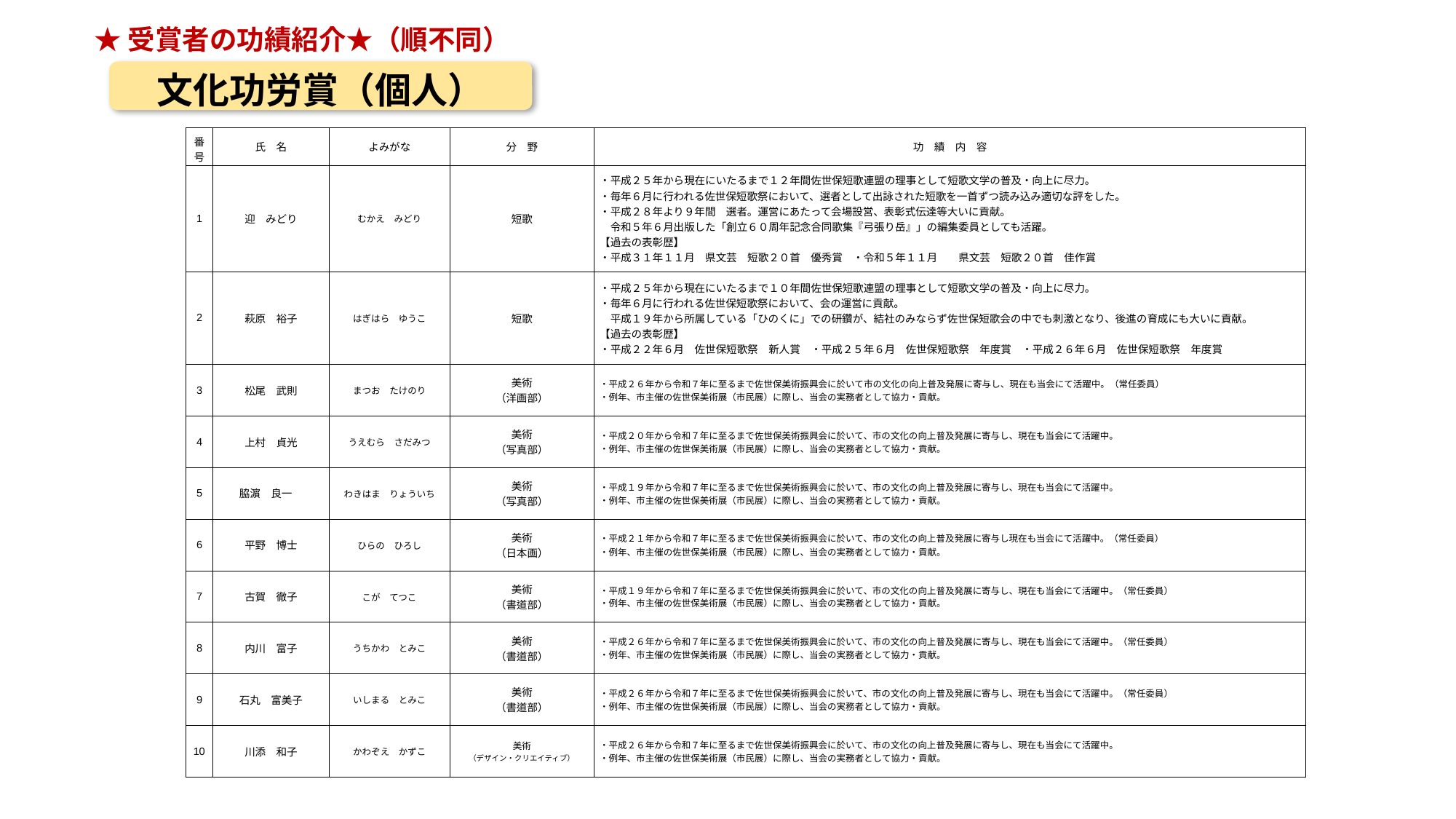

★受賞者の功績紹介★（順不同）

文化功労賞（個人）
| 番号 | 氏　名 | よみがな | 分　野 | 功　績　内　容 |
| --- | --- | --- | --- | --- |
| 1 | 迎　みどり | むかえ　みどり | 短歌 | ・平成２５年から現在にいたるまで１２年間佐世保短歌連盟の理事として短歌文学の普及・向上に尽力。 ・毎年６月に行われる佐世保短歌祭において、選者として出詠された短歌を一首ずつ読み込み適切な評をした。 ・平成２８年より９年間　選者。運営にあたって会場設営、表彰式伝達等大いに貢献。 　令和５年６月出版した「創立６０周年記念合同歌集『弓張り岳』」の編集委員としても活躍。 【過去の表彰歴】 ・平成３１年１１月　県文芸　短歌２０首　優秀賞　・令和５年１１月　　県文芸　短歌２０首　佳作賞 |
| 2 | 萩原　裕子 | はぎはら　ゆうこ | 短歌 | ・平成２５年から現在にいたるまで１０年間佐世保短歌連盟の理事として短歌文学の普及・向上に尽力。 ・毎年６月に行われる佐世保短歌祭において、会の運営に貢献。 　平成１９年から所属している「ひのくに」での研鑽が、結社のみならず佐世保短歌会の中でも刺激となり、後進の育成にも大いに貢献。 【過去の表彰歴】 ・平成２２年６月　佐世保短歌祭　新人賞　・平成２５年６月　佐世保短歌祭　年度賞　・平成２６年６月　佐世保短歌祭　年度賞 |
| 3 | 松尾　武則 | まつお　たけのり | 美術 （洋画部） | ・平成２６年から令和７年に至るまで佐世保美術振興会に於いて市の文化の向上普及発展に寄与し、現在も当会にて活躍中。（常任委員） ・例年、市主催の佐世保美術展（市民展）に際し、当会の実務者として協力・貢献。 |
| 4 | 上村　貞光 | うえむら　さだみつ | 美術 （写真部） | ・平成２０年から令和７年に至るまで佐世保美術振興会に於いて、市の文化の向上普及発展に寄与し、現在も当会にて活躍中。 ・例年、市主催の佐世保美術展（市民展）に際し、当会の実務者として協力・貢献。 |
| 5 | 脇濵　良一 | わきはま　りょういち | 美術 （写真部） | ・平成１９年から令和７年に至るまで佐世保美術振興会に於いて、市の文化の向上普及発展に寄与し、現在も当会にて活躍中。 ・例年、市主催の佐世保美術展（市民展）に際し、当会の実務者として協力・貢献。 |
| 6 | 平野　博士 | ひらの　ひろし | 美術 （日本画） | ・平成２１年から令和７年に至るまで佐世保美術振興会に於いて、市の文化の向上普及発展に寄与し現在も当会にて活躍中。（常任委員） ・例年、市主催の佐世保美術展（市民展）に際し、当会の実務者として協力・貢献。 |
| 7 | 古賀　徹子 | こが　てつこ | 美術 （書道部） | ・平成１９年から令和７年に至るまで佐世保美術振興会に於いて、市の文化の向上普及発展に寄与し、現在も当会にて活躍中。（常任委員） ・例年、市主催の佐世保美術展（市民展）に際し、当会の実務者として協力・貢献。 |
| 8 | 内川　富子 | うちかわ　とみこ | 美術 （書道部） | ・平成２６年から令和７年に至るまで佐世保美術振興会に於いて、市の文化の向上普及発展に寄与し、現在も当会にて活躍中。（常任委員） ・例年、市主催の佐世保美術展（市民展）に際し、当会の実務者として協力・貢献。 |
| 9 | 石丸　富美子 | いしまる　とみこ | 美術 （書道部） | ・平成２６年から令和７年に至るまで佐世保美術振興会に於いて、市の文化の向上普及発展に寄与し、現在も当会にて活躍中。（常任委員） ・例年、市主催の佐世保美術展（市民展）に際し、当会の実務者として協力・貢献。 |
| 10 | 川添　和子 | かわぞえ　かずこ | 美術 （デザイン・クリエイティブ） | ・平成２６年から令和７年に至るまで佐世保美術振興会に於いて、市の文化の向上普及発展に寄与し、現在も当会にて活躍中。 ・例年、市主催の佐世保美術展（市民展）に際し、当会の実務者として協力・貢献。 |